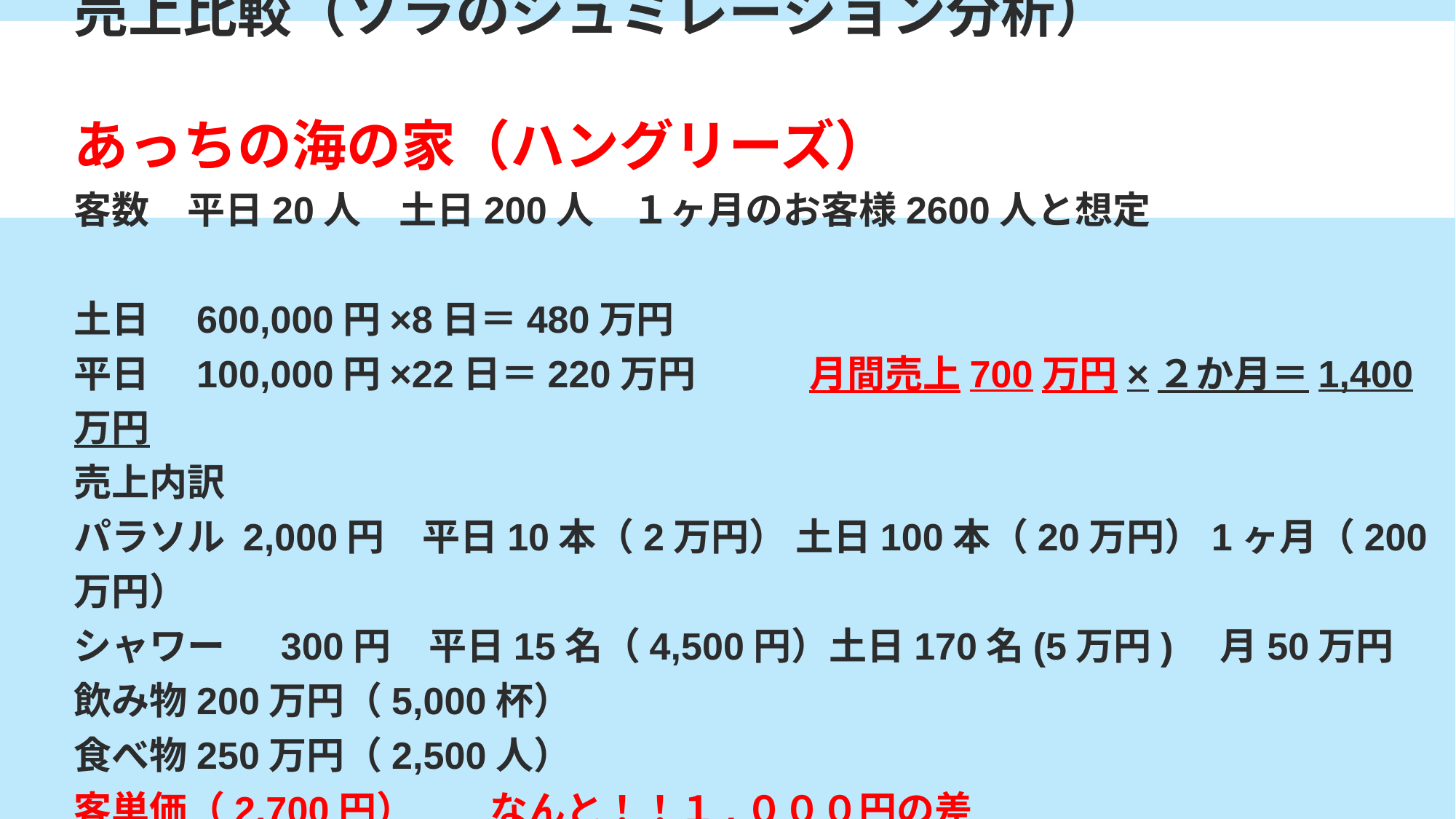

売上比較（ソラのシュミレーション分析）

あっちの海の家（ハングリーズ）
客数　平日20人　土日200人　１ヶ月のお客様2600人と想定

土日　600,000円×8日＝480万円
平日　100,000円×22日＝220万円　　　月間売上700万円×２か月＝1,400万円
売上内訳
パラソル 2,000円　平日10本（2万円） 土日100本（20万円）1ヶ月（200万円）
シャワー　 300円　平日15名（4,500円）土日170名(5万円)　月50万円
飲み物200万円（5,000杯）
食べ物250万円（2,500人）
客単価（2,700円）　　なんと！！１,０００円の差